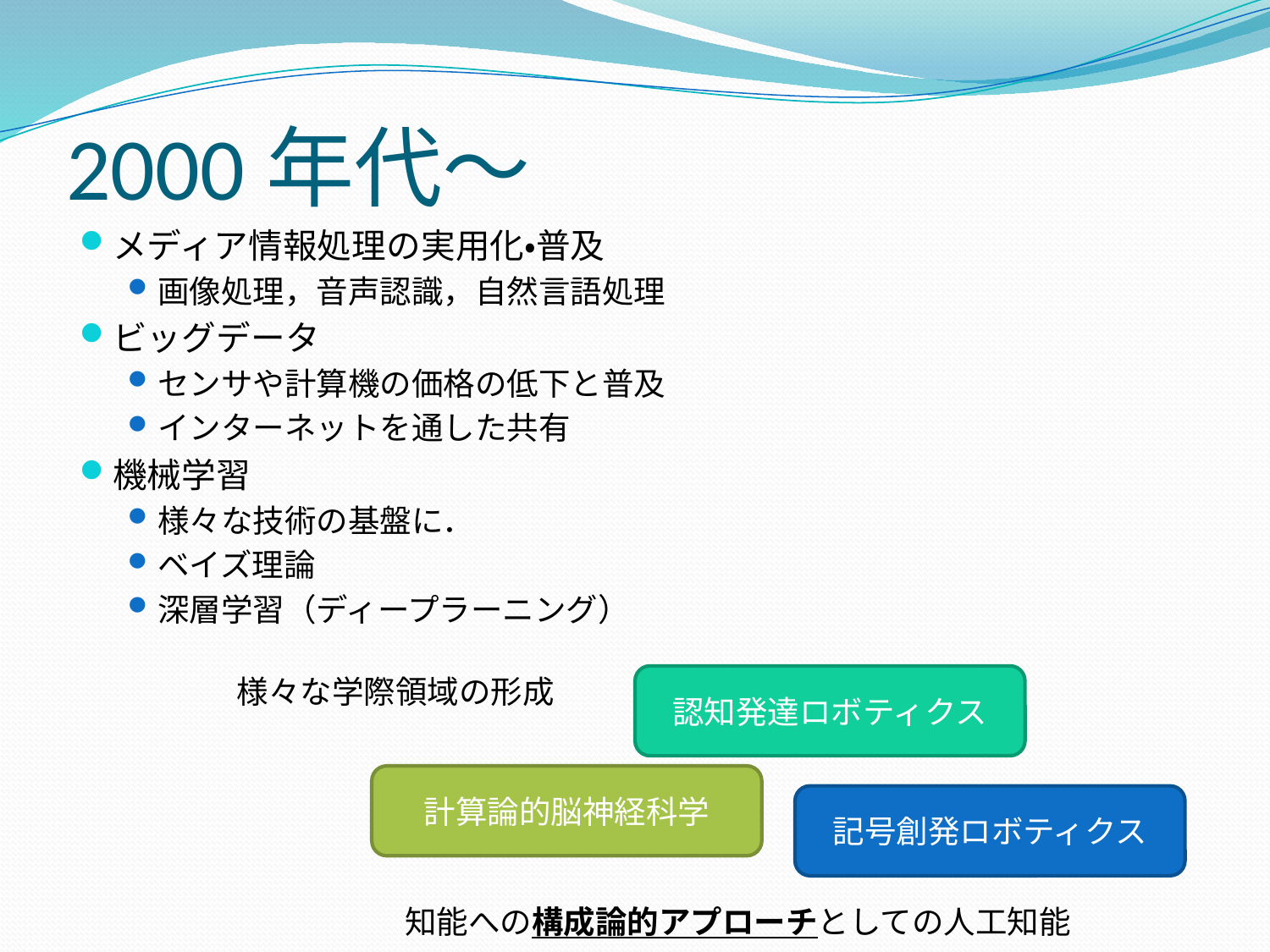

# 2000年代～
メディア情報処理の実用化・普及
画像処理，音声認識，自然言語処理
ビッグデータ
センサや計算機の価格の低下と普及
インターネットを通した共有
機械学習
様々な技術の基盤に．
ベイズ理論
深層学習（ディープラーニング）
様々な学際領域の形成
認知発達ロボティクス
計算論的脳神経科学
記号創発ロボティクス
知能への構成論的アプローチとしての人工知能